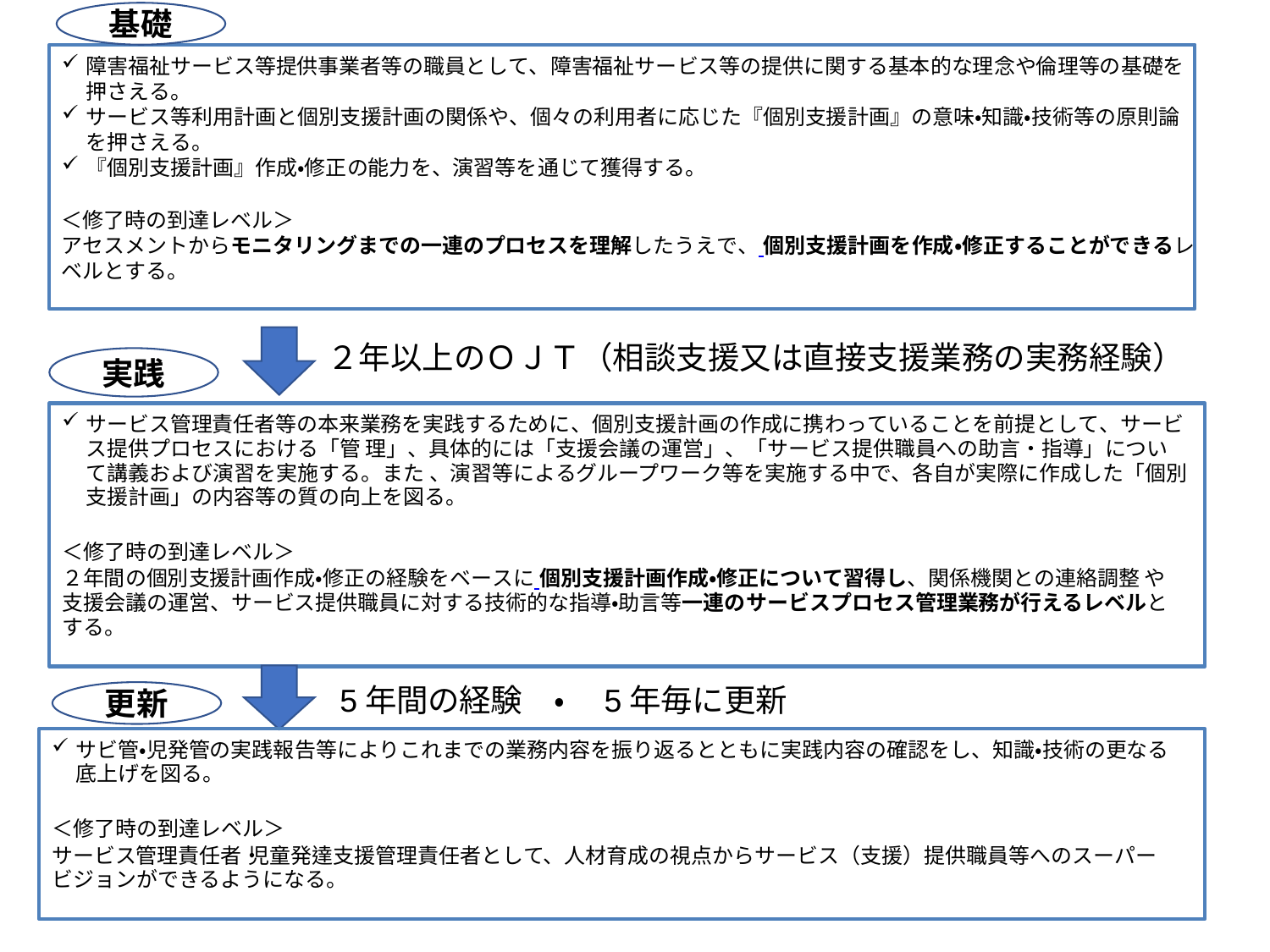

基礎
障害福祉サービス等提供事業者等の職員として、障害福祉サービス等の提供に関する基本的な理念や倫理等の基礎を押さえる。
サービス等利用計画と個別支援計画の関係や、個々の利用者に応じた『個別支援計画』の意味・知識・技術等の原則論を押さえる。
『個別支援計画』作成・修正の能力を、演習等を通じて獲得する。

＜修了時の到達レベル＞
アセスメントからモニタリングまでの一連のプロセスを理解したうえで、 個別支援計画を作成・修正することができるレベルとする。

２年以上のＯＪＴ（相談支援又は直接支援業務の実務経験）
実践
サービス管理責任者等の本来業務を実践するために、個別支援計画の作成に携わっていることを前提として、サービス提供プロセスにおける「管 理」、具体的には「支援会議の運営」、「サービス提供職員への助言・指導」について講義および演習を実施する。また 、演習等によるグループワーク等を実施する中で、各自が実際に作成した「個別支援計画」の内容等の質の向上を図る。

＜修了時の到達レベル＞
２年間の個別支援計画作成・修正の経験をベースに 個別支援計画作成・修正について習得し、関係機関との連絡調整 や支援会議の運営、サービス提供職員に対する技術的な指導・助言等一連のサービスプロセス管理業務が行えるレベルとする。

5年間の経験　・　5年毎に更新
更新
サビ管・児発管の実践報告等によりこれまでの業務内容を振り返るとともに実践内容の確認をし、知識・技術の更なる底上げを図る。

＜修了時の到達レベル＞
サービス管理責任者・児童発達支援管理責任者として、人材育成の視点からサービス（支援）提供職員等へのスーパービジョンができるようになる。